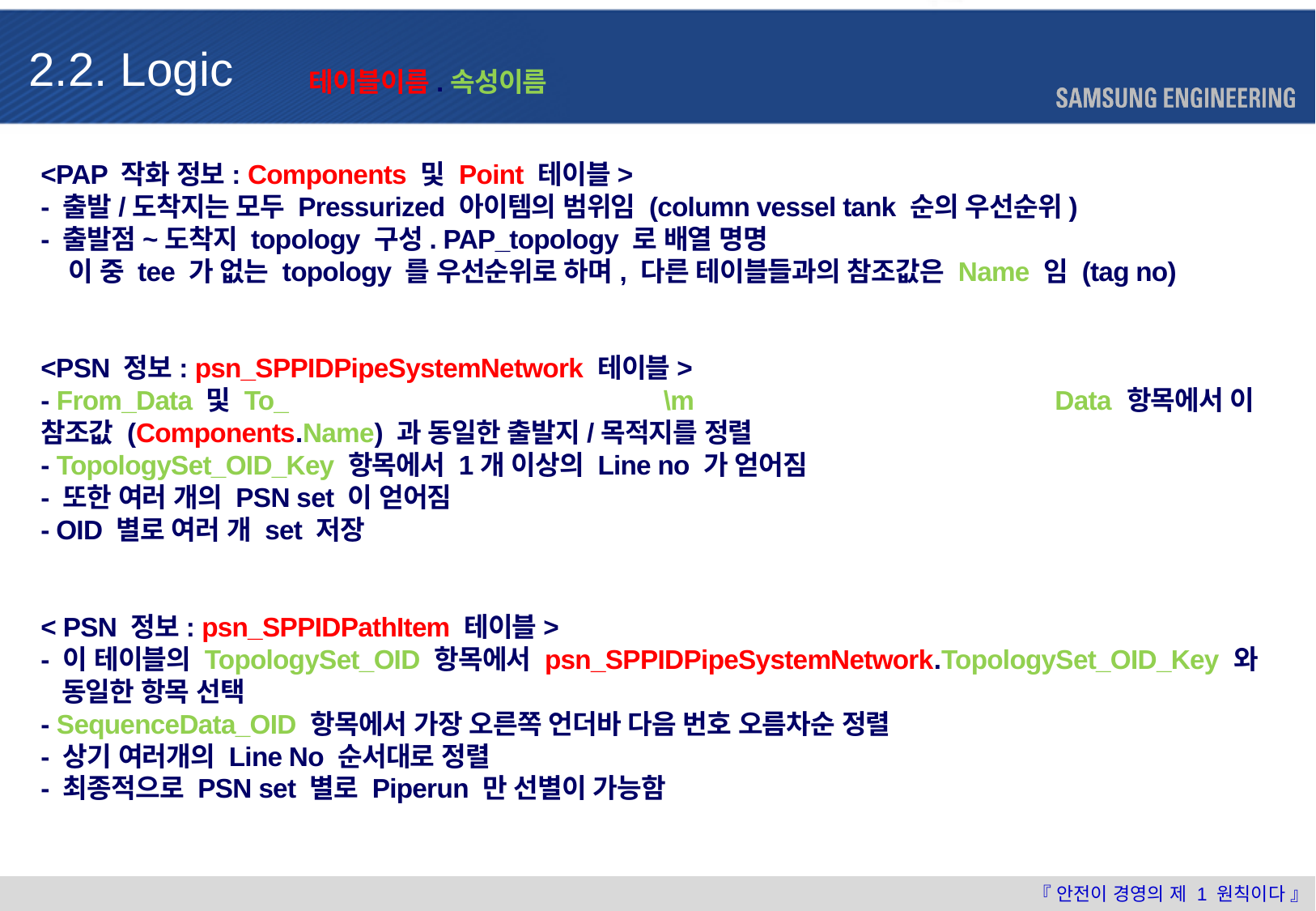

2.2. Logic
테이블이름.속성이름
<PAP 작화 정보: Components 및 Point 테이블>
- 출발/도착지는 모두 Pressurized 아이템의 범위임 (column vessel tank 순의 우선순위)
- 출발점~도착지 topology 구성. PAP_topology 로 배열 명명
   이 중 tee 가 없는 topology 를 우선순위로 하며, 다른 테이블들과의 참조값은 Name 임 (tag no)

<PSN 정보: psn_SPPIDPipeSystemNetwork 테이블>
- From_Data 및 To_                                                      \m                                                    Data 항목에서 이 참조값 (Components.Name) 과 동일한 출발지/목적지를 정렬
- TopologySet_OID_Key 항목에서 1개 이상의 Line no 가 얻어짐
- 또한 여러 개의 PSN set 이 얻어짐
- OID 별로 여러 개 set 저장

< PSN 정보: psn_SPPIDPathItem 테이블>
- 이 테이블의 TopologySet_OID 항목에서 psn_SPPIDPipeSystemNetwork.TopologySet_OID_Key 와
  동일한 항목 선택
- SequenceData_OID 항목에서 가장 오른쪽 언더바 다음 번호 오름차순 정렬
- 상기 여러개의 Line No 순서대로 정렬
- 최종적으로 PSN set 별로 Piperun 만 선별이 가능함